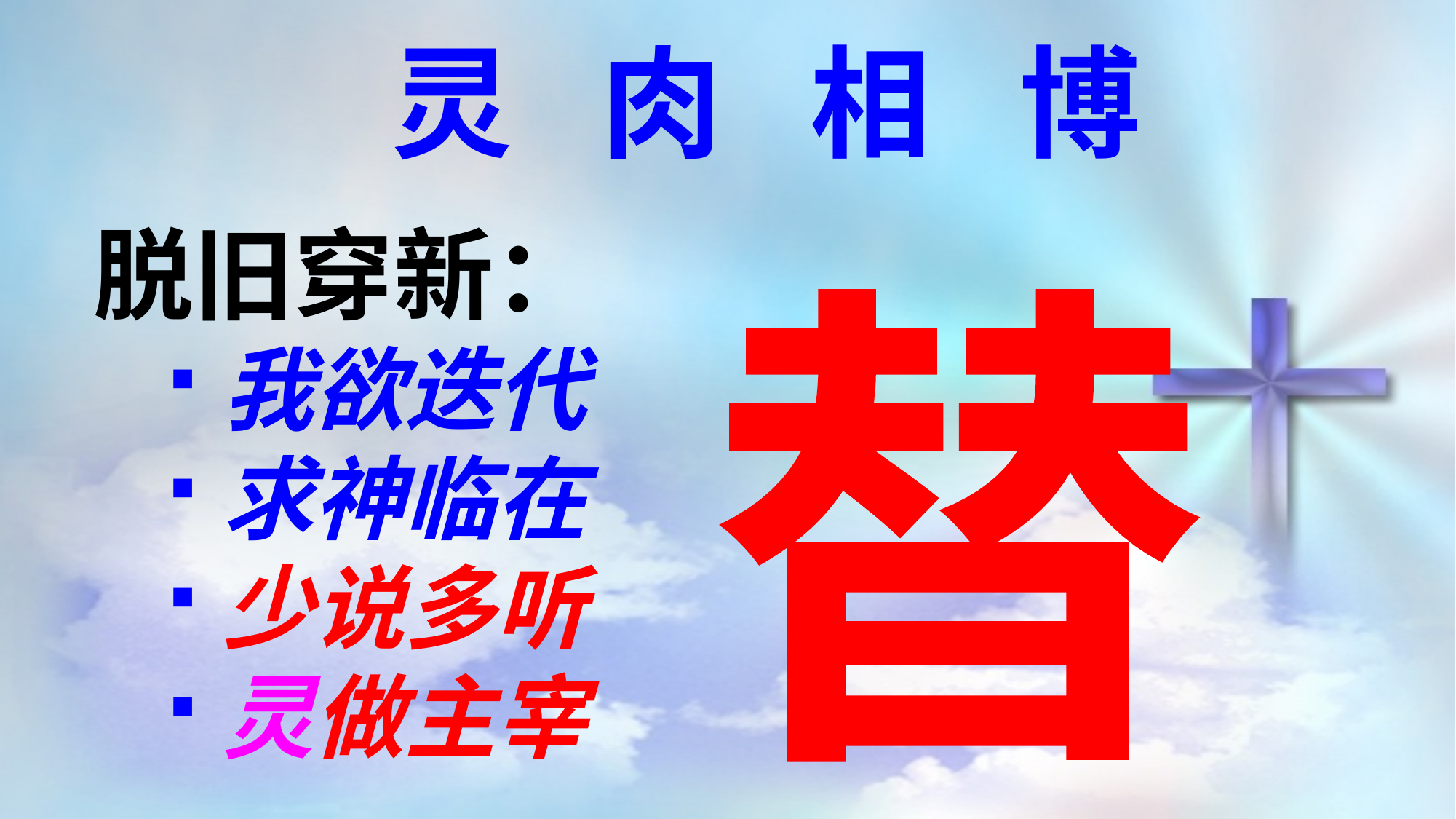

灵 肉 相 博
脱旧穿新：
我欲迭代
求神临在
少说多听
灵做主宰
替